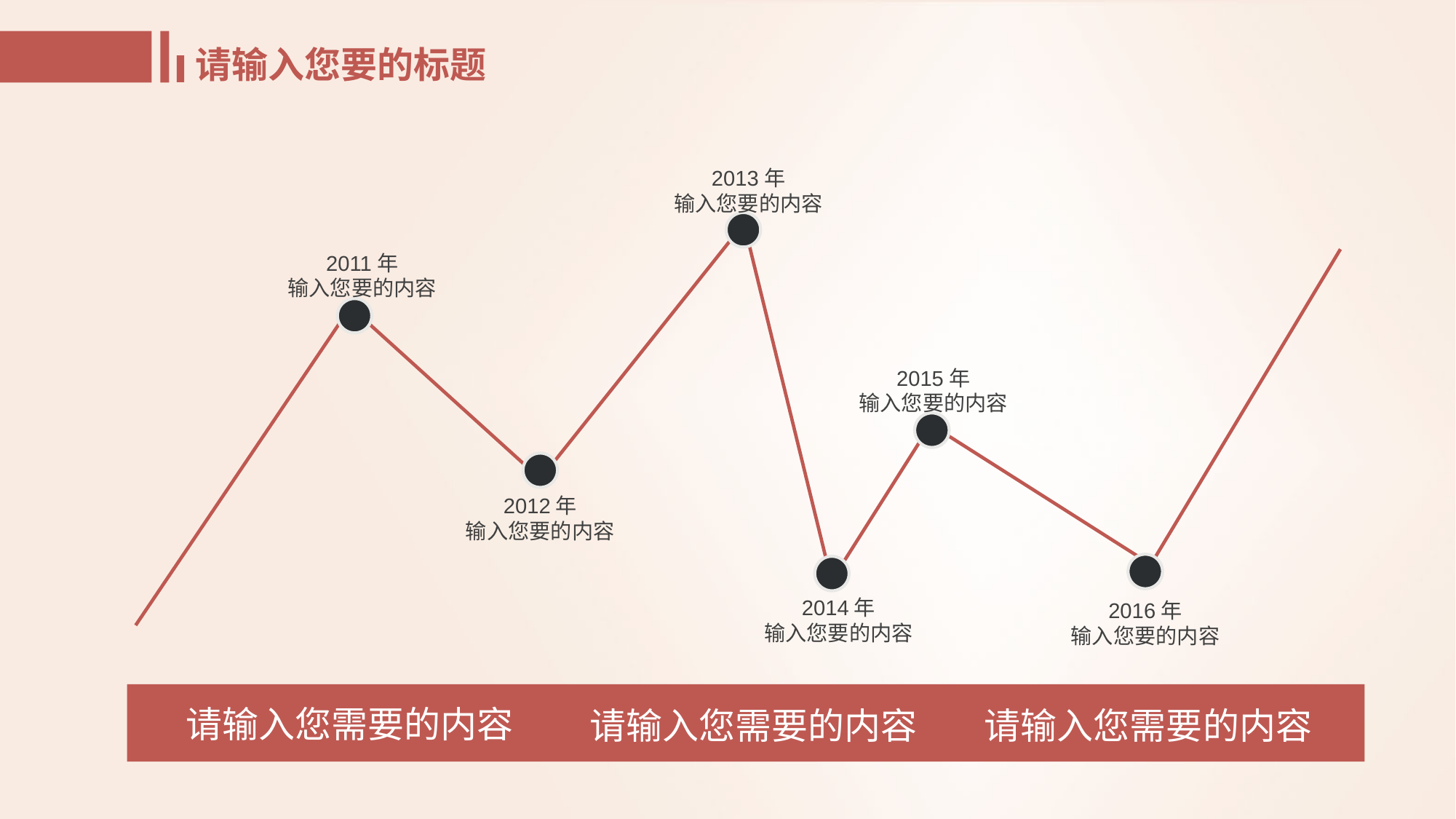

2013年
输入您要的内容

2011年
输入您要的内容

2015年
输入您要的内容

2012年
输入您要的内容

2014年
输入您要的内容
2016年
输入您要的内容

请输入您需要的内容
请输入您需要的内容
请输入您需要的内容